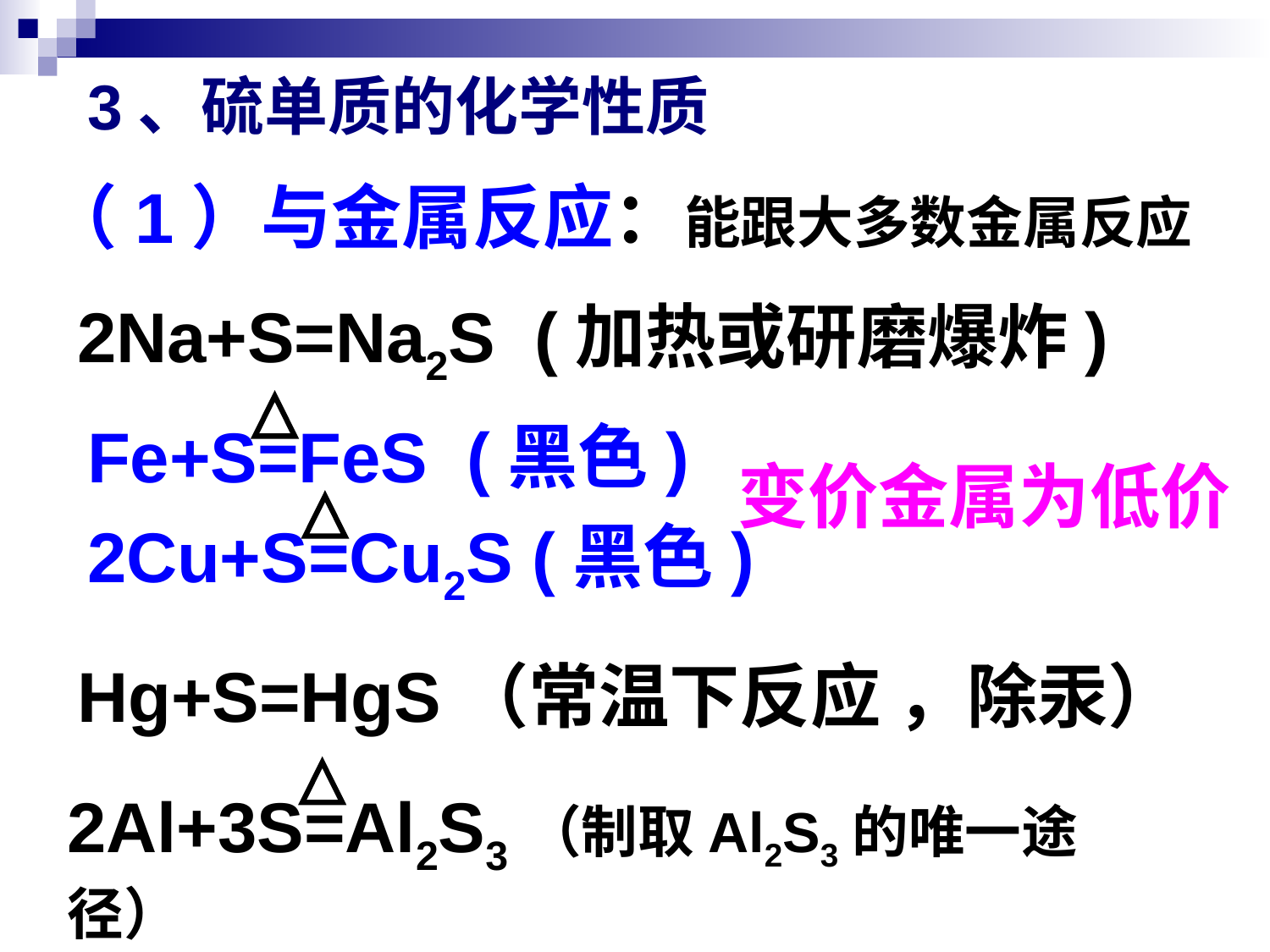

3、硫单质的化学性质
（1）与金属反应：能跟大多数金属反应
2Na+S=Na2S  (加热或研磨爆炸)

Fe+S=FeS  (黑色)
变价金属为低价

2Cu+S=Cu2S (黑色)
Hg+S=HgS（常温下反应 ，除汞）

2Al+3S=Al2S3（制取Al2S3的唯一途径）